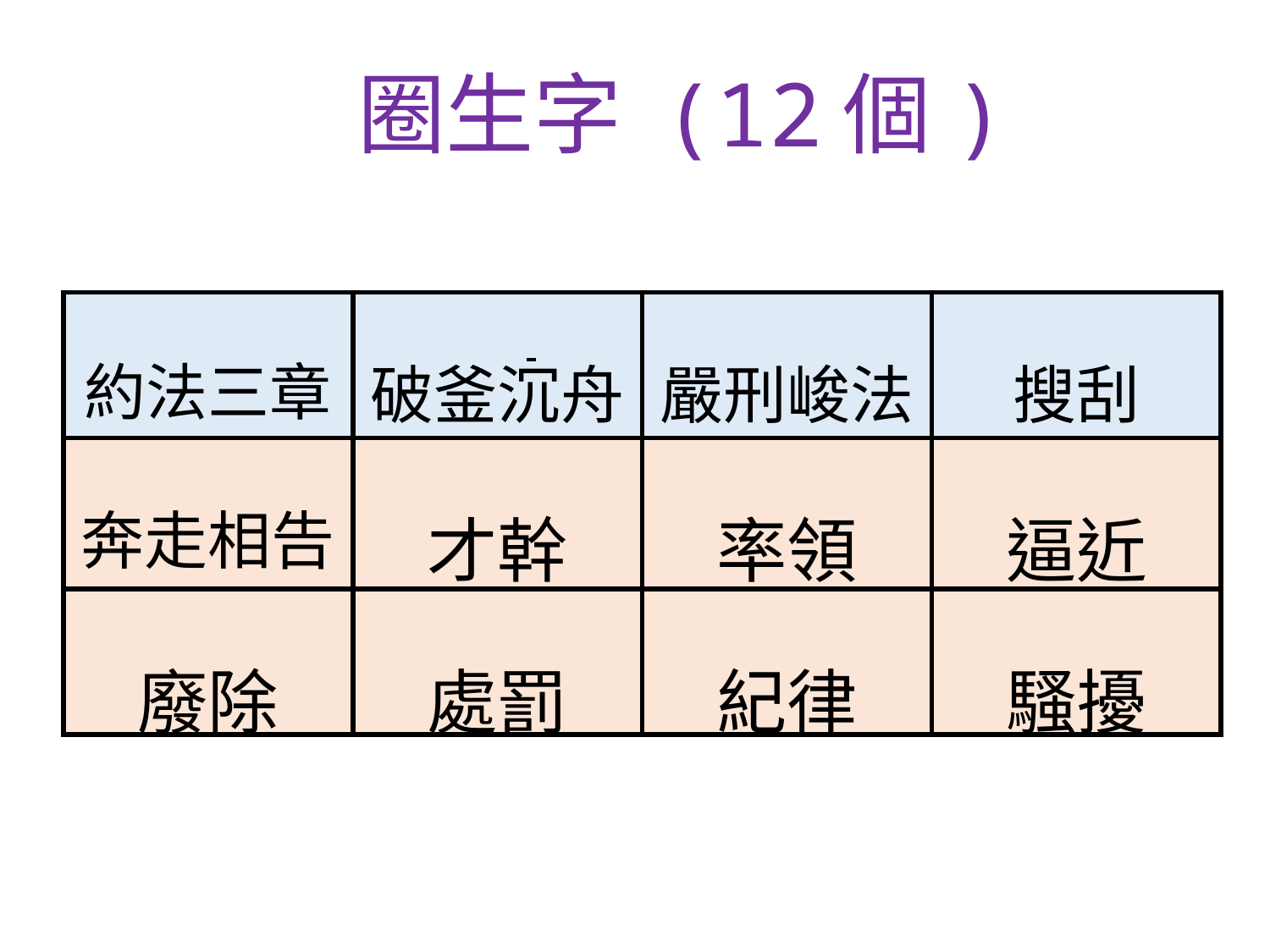

圈生字 (12個)
| 約法三章 | 破釜沉舟 | 嚴刑峻法 | 搜刮 |
| --- | --- | --- | --- |
| 奔走相告 | 才幹 | 率領 | 逼近 |
| 廢除 | 處罰 | 紀律 | 騷擾 |